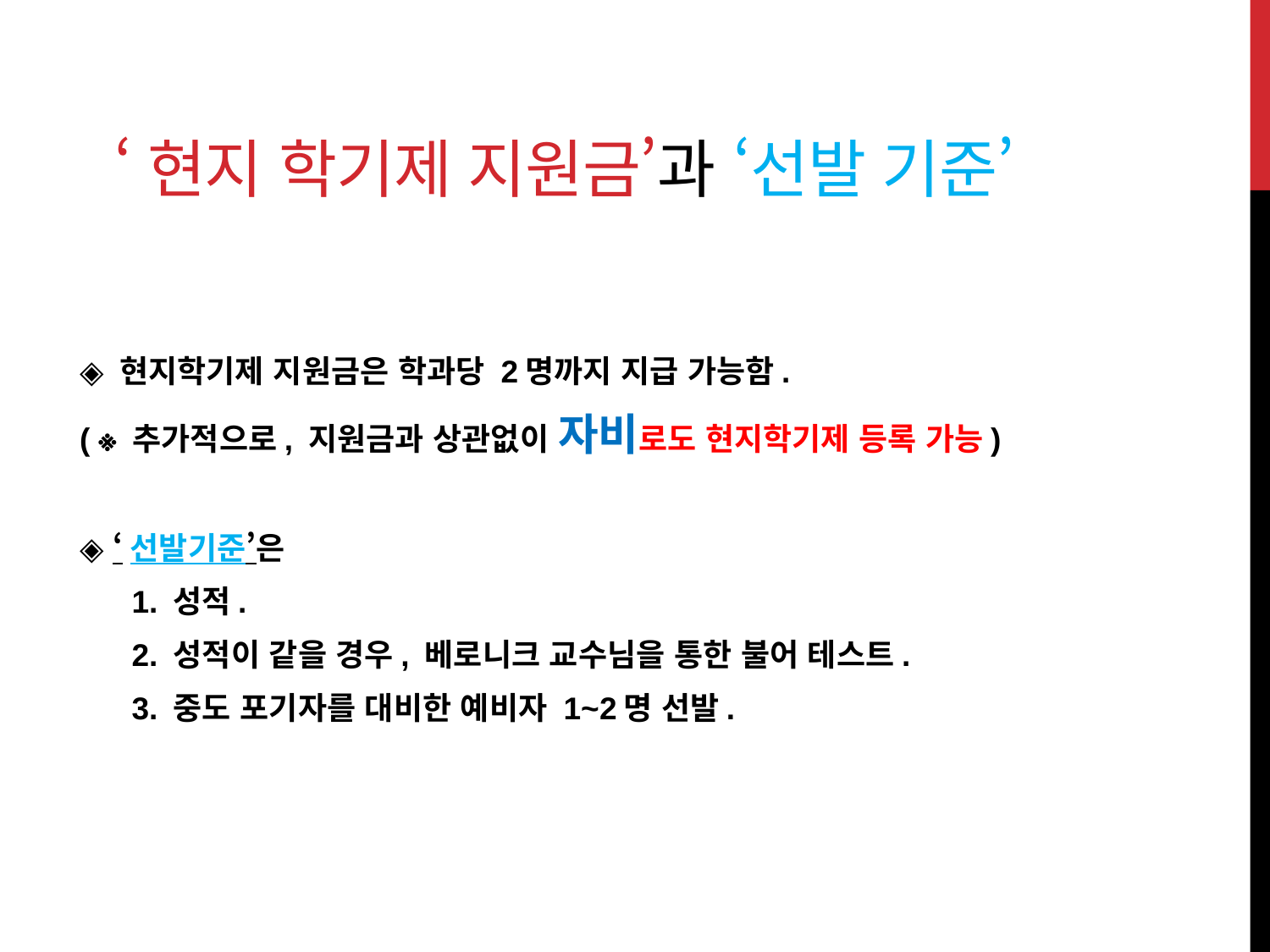

# ‘현지 학기제 지원금’과 ‘선발 기준’
◈ 현지학기제 지원금은 학과당 2명까지 지급 가능함.
( ※ 추가적으로, 지원금과 상관없이 자비로도 현지학기제 등록 가능)

◈ ‘선발기준’은
      1. 성적.
      2. 성적이 같을 경우, 베로니크 교수님을 통한 불어 테스트.
      3. 중도 포기자를 대비한 예비자 1~2명 선발.